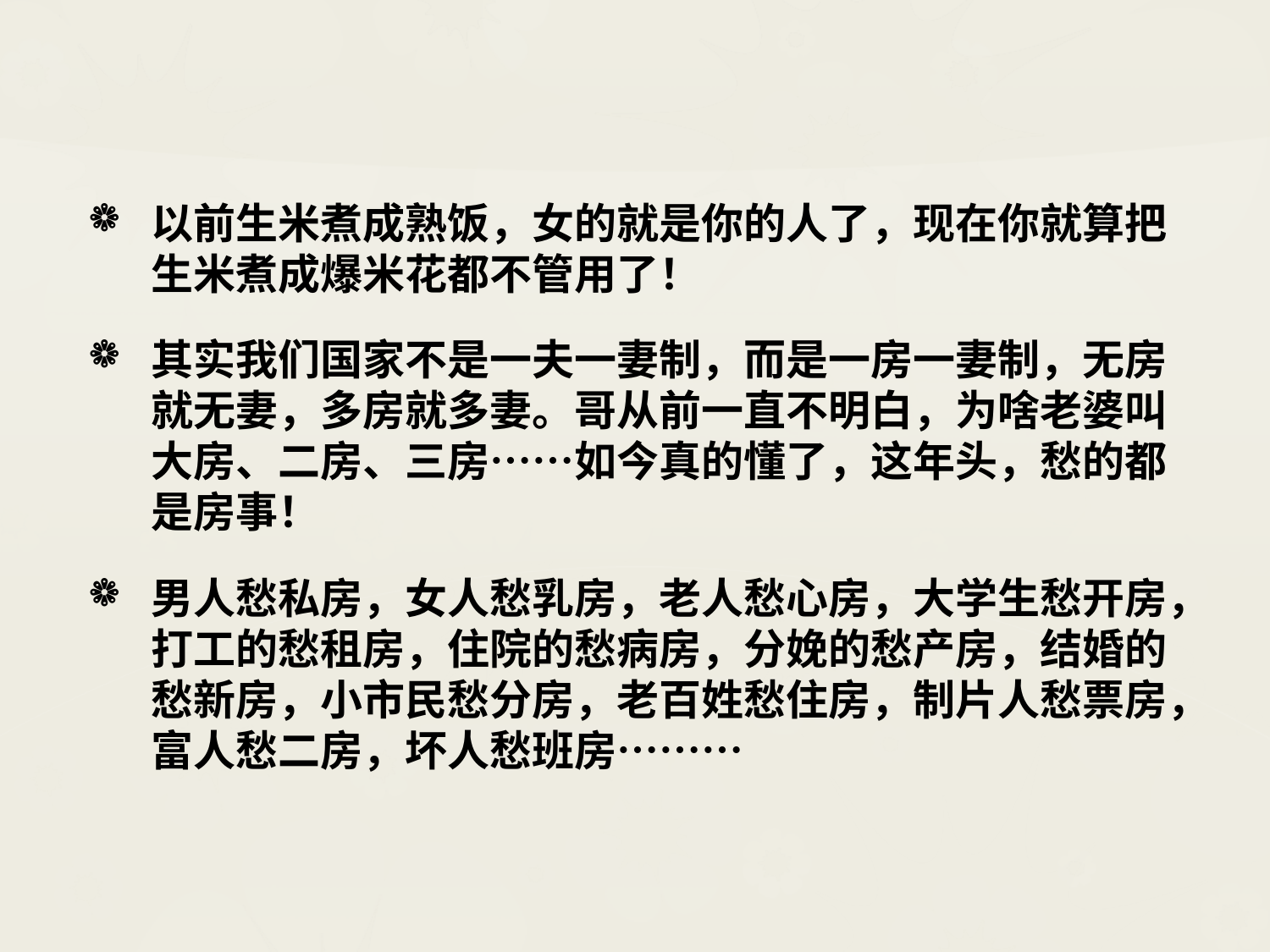

#

以前生米煮成熟饭，女的就是你的人了，现在你就算把生米煮成爆米花都不管用了！
其实我们国家不是一夫一妻制，而是一房一妻制，无房就无妻，多房就多妻。哥从前一直不明白，为啥老婆叫大房、二房、三房……如今真的懂了，这年头，愁的都是房事！
男人愁私房，女人愁乳房，老人愁心房，大学生愁开房，打工的愁租房，住院的愁病房，分娩的愁产房，结婚的愁新房，小市民愁分房，老百姓愁住房，制片人愁票房，富人愁二房，坏人愁班房………